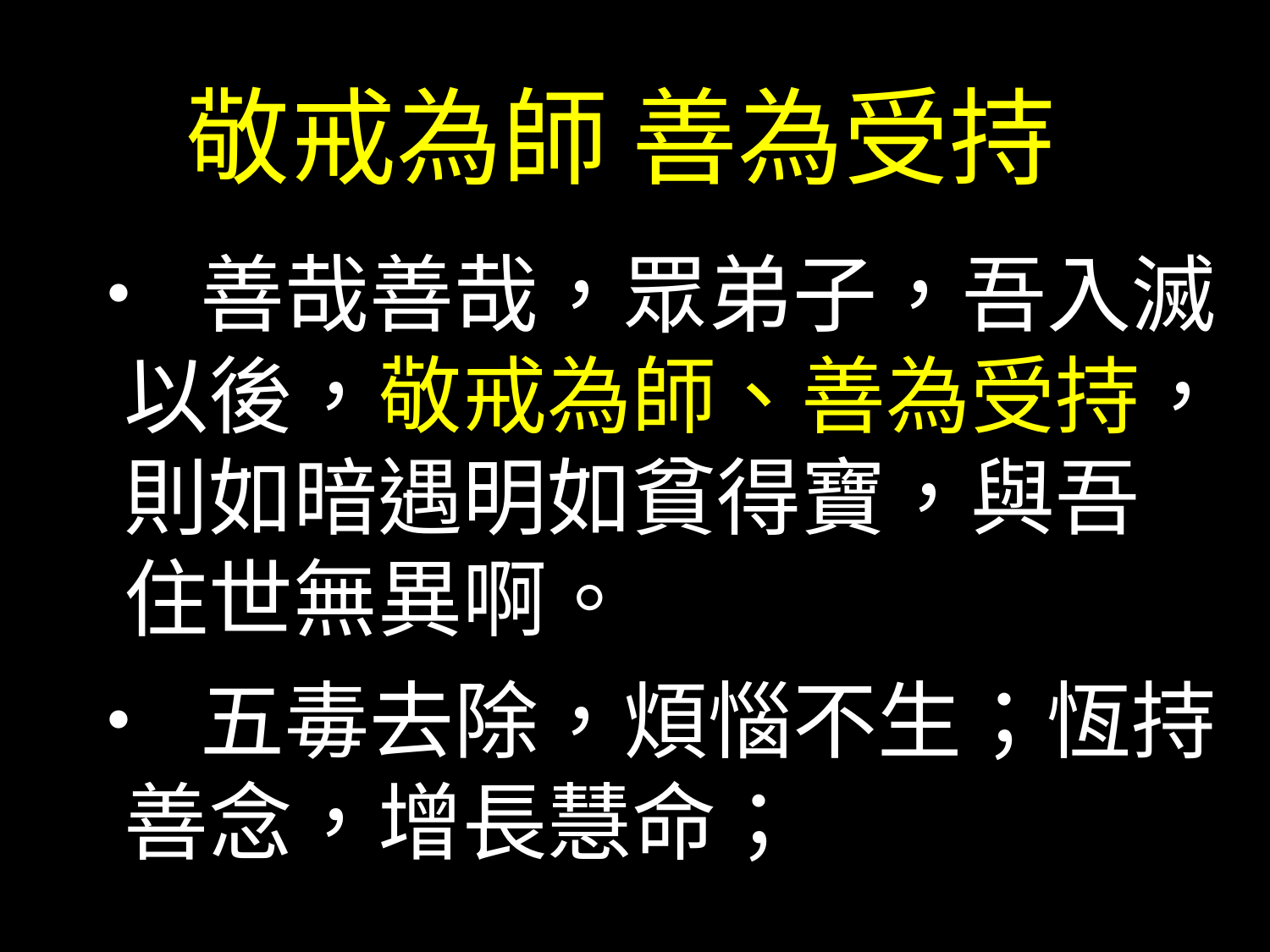

# 敬戒為師 善為受持
• 善哉善哉，眾弟子，吾入滅
以後，敬戒為師、善為受持， 則如暗遇明如貧得寶，與吾 住世無異啊。
• 五毒去除，煩惱不生；恆持
善念，增長慧命；